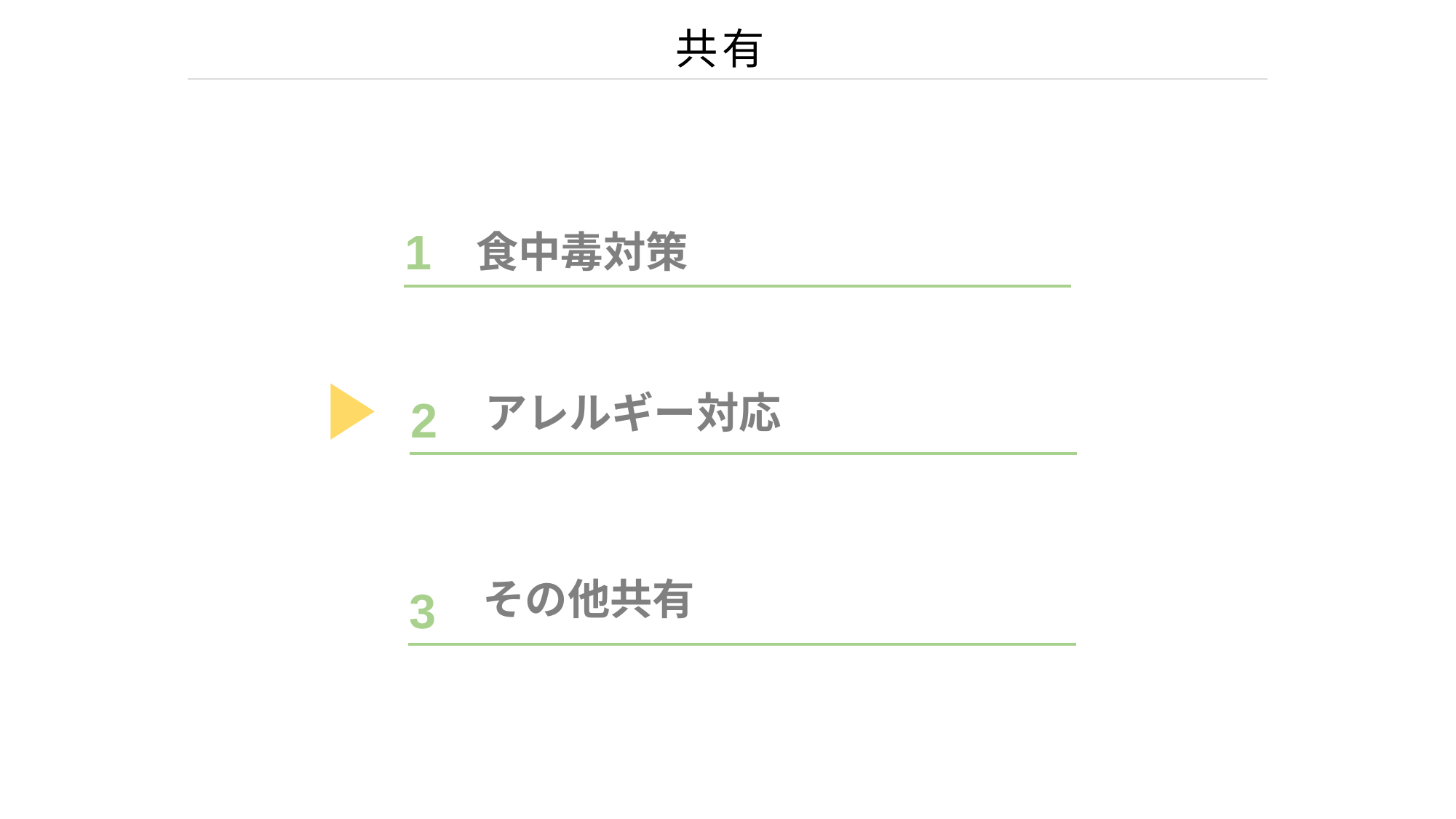

共有
1
食中毒対策
アレルギー対応
2

その他共有
3